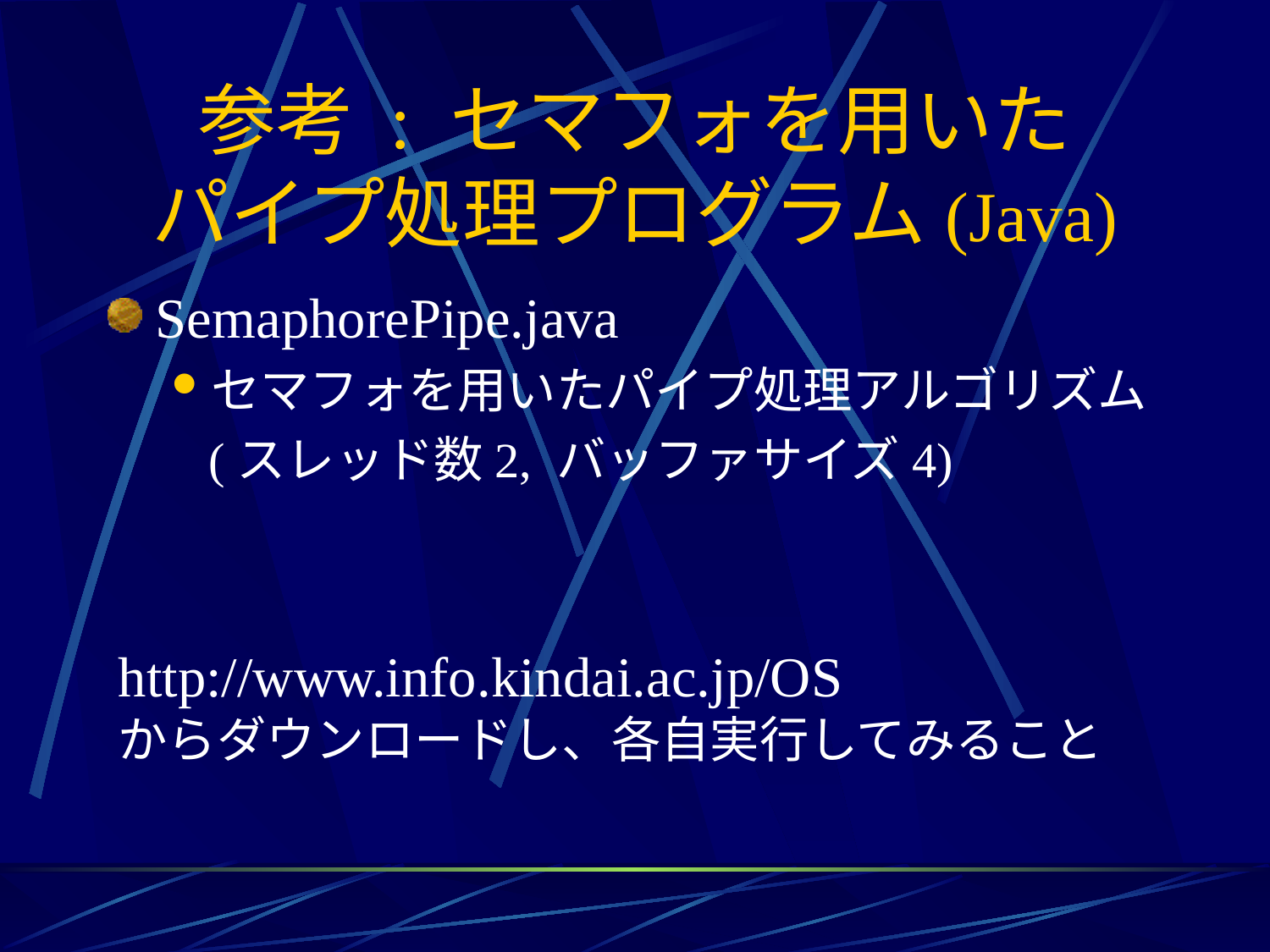

# 参考 : セマフォを用いた パイプ処理プログラム(Java)
SemaphorePipe.java
セマフォを用いたパイプ処理アルゴリズム
   (スレッド数2, バッファサイズ4)
http://www.info.kindai.ac.jp/OS
からダウンロードし、各自実行してみること